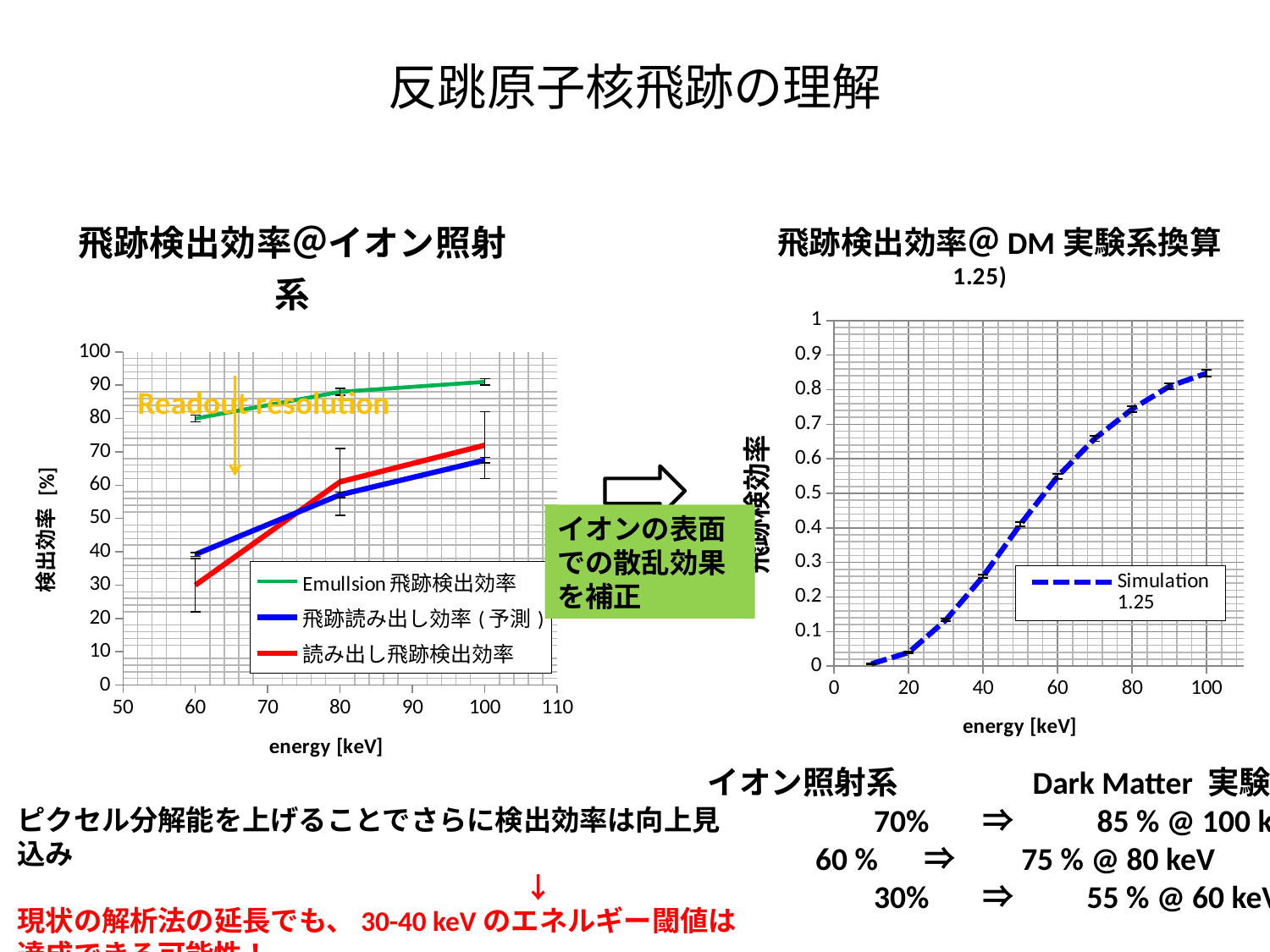

# 反跳原子核飛跡の理解

### Chart: 飛跡検出効率＠イオン照射系

| Category | Emullsion飛跡検出効率 | 飛跡読み出し効率(予測) | 読み出し飛跡検出効率 |
|---|---|---|---|

### Chart: 90deg track detection efficiency (cut 1.25)

| Category | Simulation 1.25 |
|---|---|
飛跡検出効率＠DM実験系換算
Readout resolution

イオンの表面での散乱効果を補正
イオン照射系　　　　Dark Matter 実験系
　　　　　70%　  ⇒　      85 % @ 100 keV
               60 % 　⇒        75 % @ 80 keV
　　　　　30% 　 ⇒         55 % @ 60 keV
ピクセル分解能を上げることでさらに検出効率は向上見込み
　　　　　　　　　　　　　　　　　　↓
現状の解析法の延長でも、30-40 keVのエネルギー閾値は達成できる可能性！